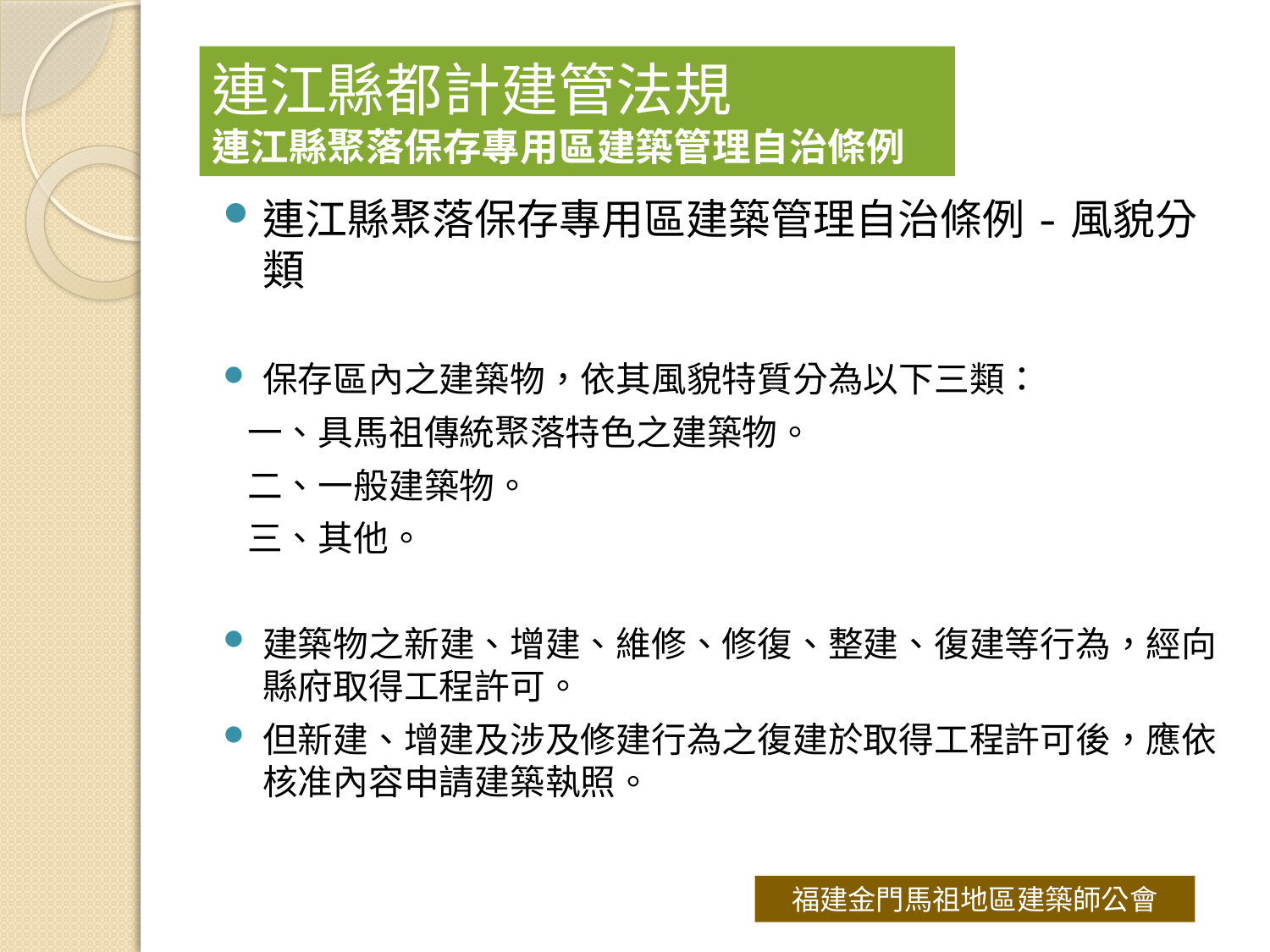

# 連江縣都計建管法規 連江縣聚落保存專用區建築管理自治條例
連江縣聚落保存專用區建築管理自治條例-風貌分類

保存區內之建築物，依其風貌特質分為以下三類：
  一、具馬祖傳統聚落特色之建築物。
  二、一般建築物。
  三、其他。

建築物之新建、增建、維修、修復、整建、復建等行為，經向縣府取得工程許可。
但新建、增建及涉及修建行為之復建於取得工程許可後，應依核准內容申請建築執照。
福建金門馬祖地區建築師公會